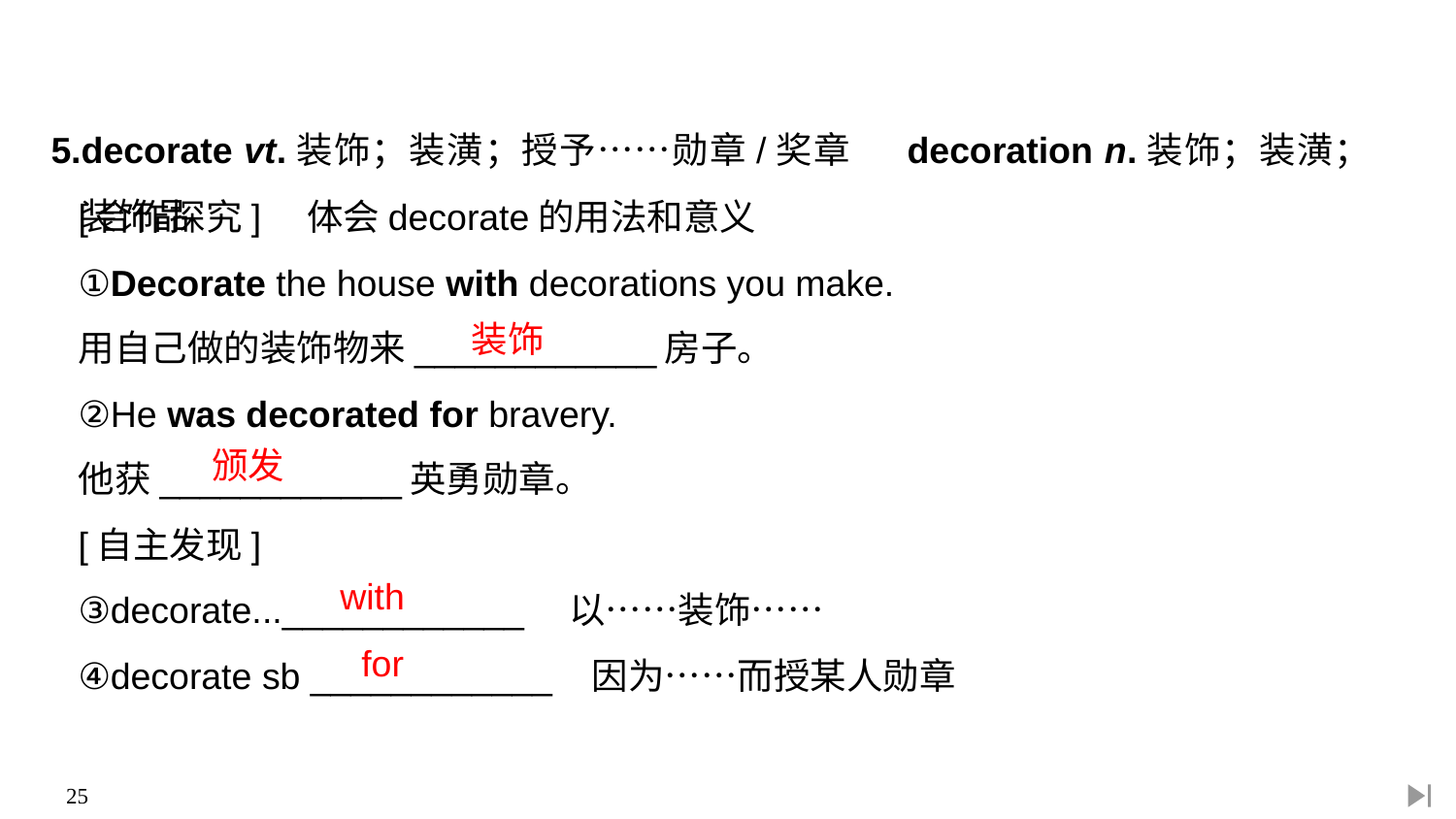

5.decorate vt.装饰；装潢；授予……勋章/奖章　 decoration n.装饰；装潢；装饰品
[合作探究]　体会decorate的用法和意义
①Decorate the house with decorations you make.
用自己做的装饰物来____________房子。
②He was decorated for bravery.
他获____________英勇勋章。
[自主发现]
③decorate...____________　以……装饰……
④decorate sb ____________   因为……而授某人勋章
装饰
颁发
with
for